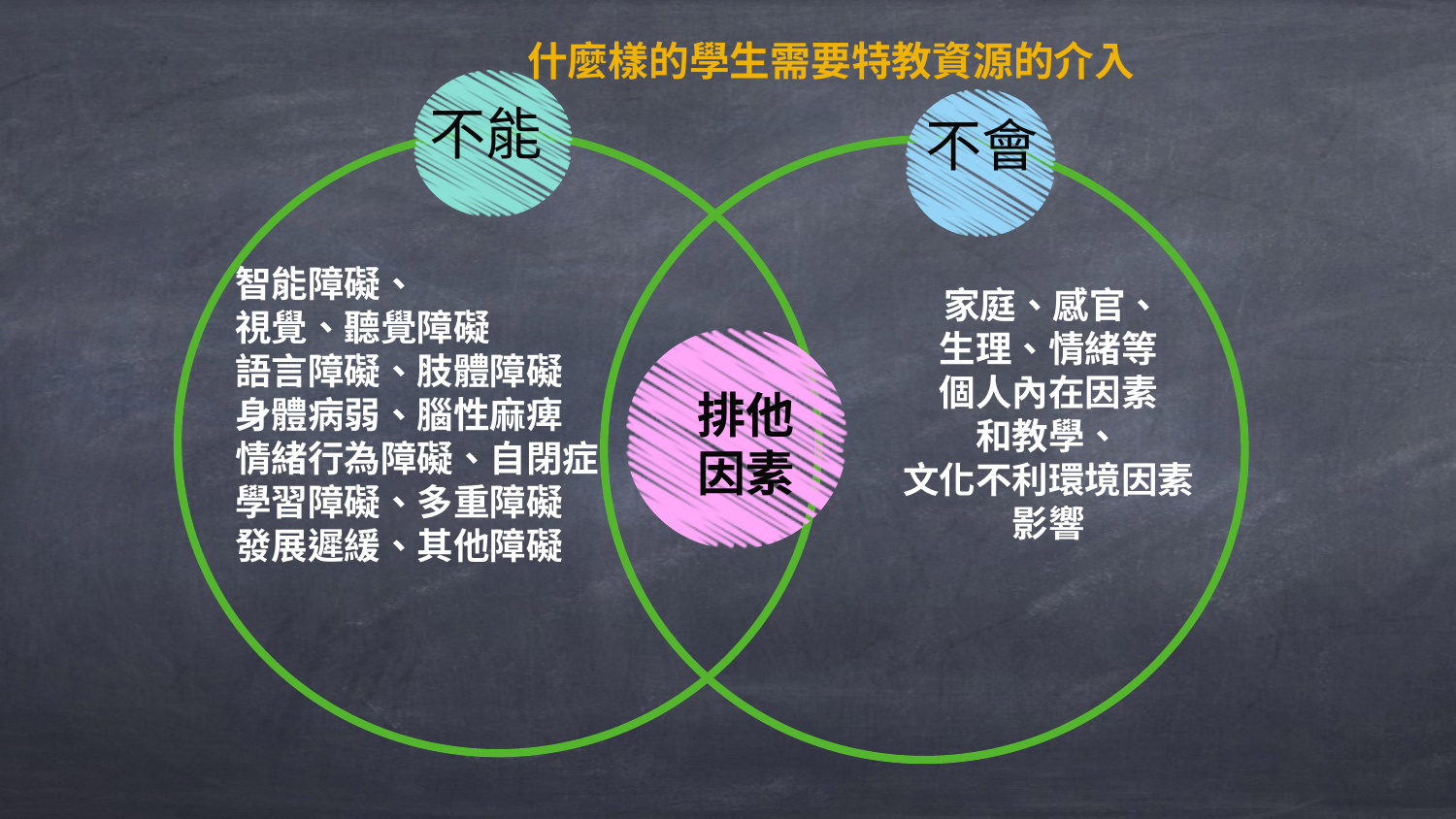

什麼樣的學生需要特教資源的介入

不能
不會

 家庭、感官、
生理、情緒等
個人內在因素
和教學、
文化不利環境因素
影響
智能障礙、
視覺、聽覺障礙
語言障礙、肢體障礙
身體病弱、腦性麻痺
情緒行為障礙、自閉症
學習障礙、多重障礙
發展遲緩、其他障礙

排他
因素